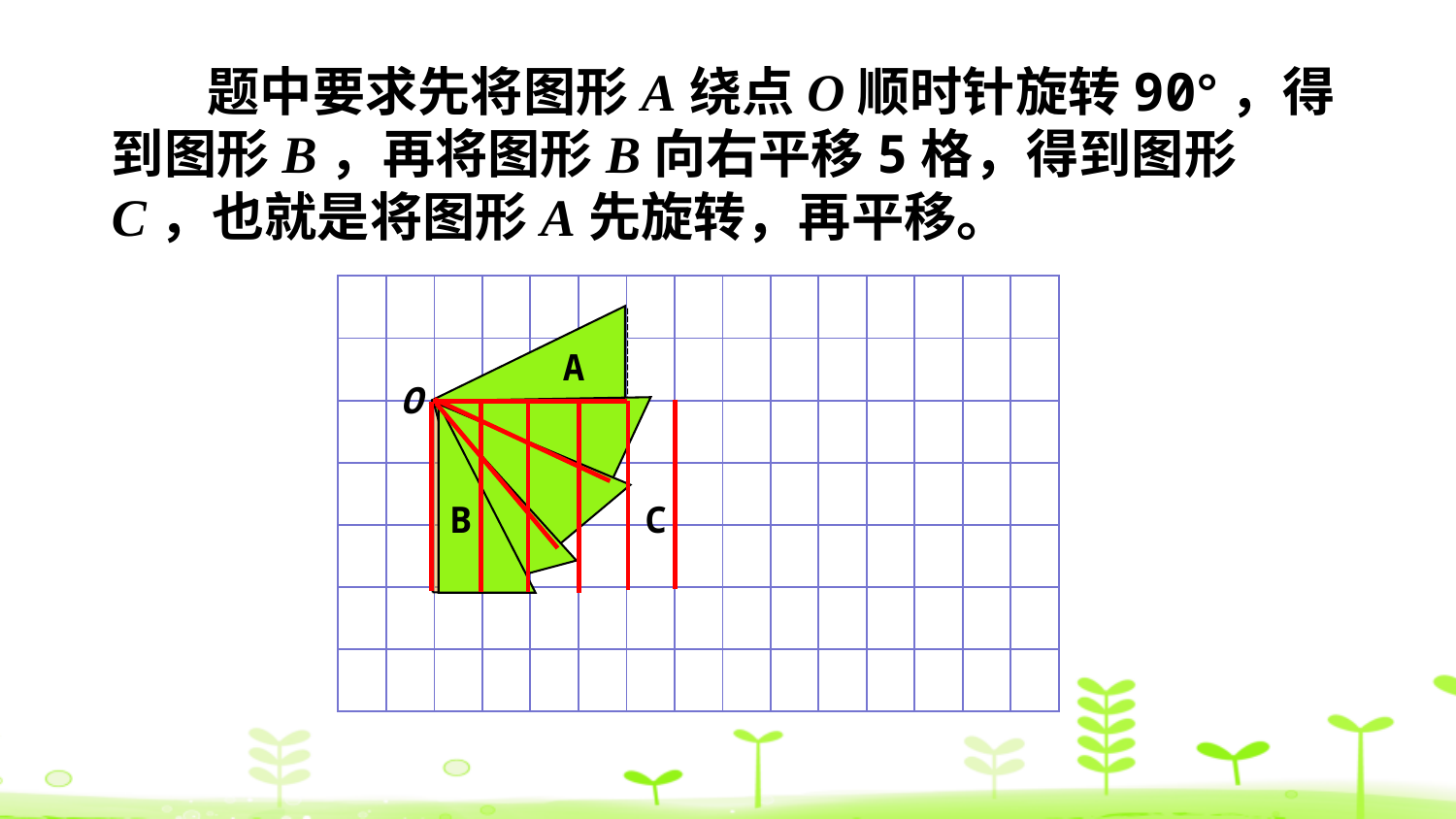

题中要求先将图形A绕点O顺时针旋转90°，得到图形B，再将图形B向右平移5格，得到图形C，也就是将图形A先旋转，再平移。
|  |  |  |  |  |  |  |  |  |  |  |  |  |  |  |
| --- | --- | --- | --- | --- | --- | --- | --- | --- | --- | --- | --- | --- | --- | --- |
|  |  |  |  |  |  |  |  |  |  |  |  |  |  |  |
|  |  |  |  |  |  |  |  |  |  |  |  |  |  |  |
|  |  |  |  |  |  |  |  |  |  |  |  |  |  |  |
|  |  |  |  |  |  |  |  |  |  |  |  |  |  |  |
|  |  |  |  |  |  |  |  |  |  |  |  |  |  |  |
|  |  |  |  |  |  |  |  |  |  |  |  |  |  |  |

A

O

B
C